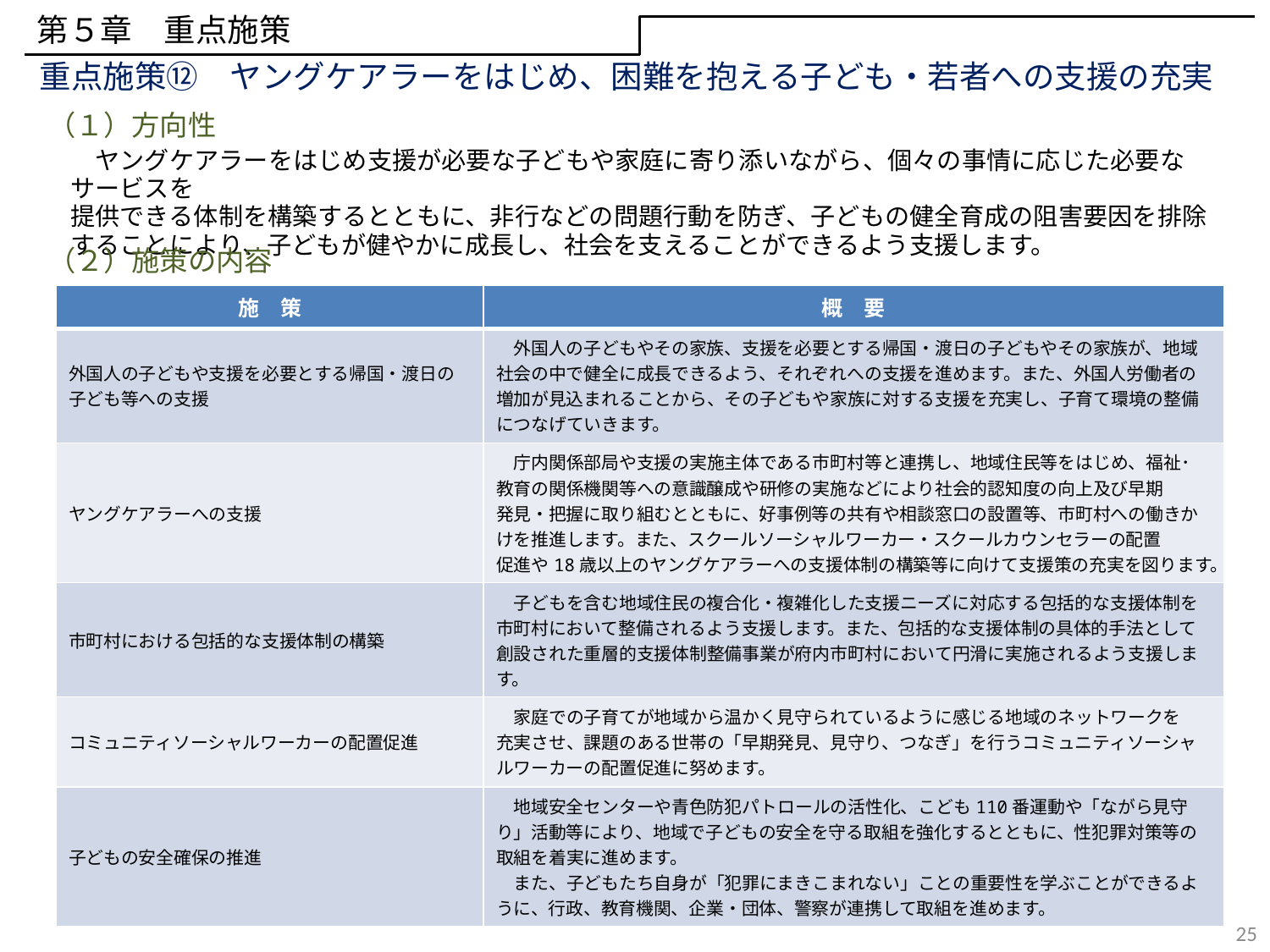

第５章　重点施策

重点施策⑫　ヤングケアラーをはじめ、困難を抱える子ども・若者への支援の充実
（１）方向性
　ヤングケアラーをはじめ支援が必要な子どもや家庭に寄り添いながら、個々の事情に応じた必要なサービスを
提供できる体制を構築するとともに、非行などの問題行動を防ぎ、子どもの健全育成の阻害要因を排除することにより、子どもが健やかに成長し、社会を支えることができるよう支援します。
（２）施策の内容
| 施　策 | 概　要 |
| --- | --- |
| 外国人の子どもや支援を必要とする帰国・渡日の子ども等への支援 | 外国人の子どもやその家族、支援を必要とする帰国・渡日の子どもやその家族が、地域社会の中で健全に成長できるよう、それぞれへの支援を進めます。また、外国人労働者の増加が見込まれることから、その子どもや家族に対する支援を充実し、子育て環境の整備につなげていきます。 |
| ヤングケアラーへの支援 | 庁内関係部局や支援の実施主体である市町村等と連携し、地域住民等をはじめ、福祉･ 教育の関係機関等への意識醸成や研修の実施などにより社会的認知度の向上及び早期 発見・把握に取り組むとともに、好事例等の共有や相談窓口の設置等、市町村への働きかけを推進します。また、スクールソーシャルワーカー・スクールカウンセラーの配置 促進や18歳以上のヤングケアラーへの支援体制の構築等に向けて支援策の充実を図ります。 |
| 市町村における包括的な支援体制の構築 | 子どもを含む地域住民の複合化・複雑化した支援ニーズに対応する包括的な支援体制を市町村において整備されるよう支援します。また、包括的な支援体制の具体的手法として創設された重層的支援体制整備事業が府内市町村において円滑に実施されるよう支援します。 |
| コミュニティソーシャルワーカーの配置促進 | 家庭での子育てが地域から温かく見守られているように感じる地域のネットワークを 充実させ、課題のある世帯の「早期発見、見守り、つなぎ」を行うコミュニティソーシャルワーカーの配置促進に努めます。 |
| 子どもの安全確保の推進 | 地域安全センターや青色防犯パトロールの活性化、こども110番運動や「ながら見守り」活動等により、地域で子どもの安全を守る取組を強化するとともに、性犯罪対策等の取組を着実に進めます。 　また、子どもたち自身が「犯罪にまきこまれない」ことの重要性を学ぶことができるように、行政、教育機関、企業・団体、警察が連携して取組を進めます。 |
25